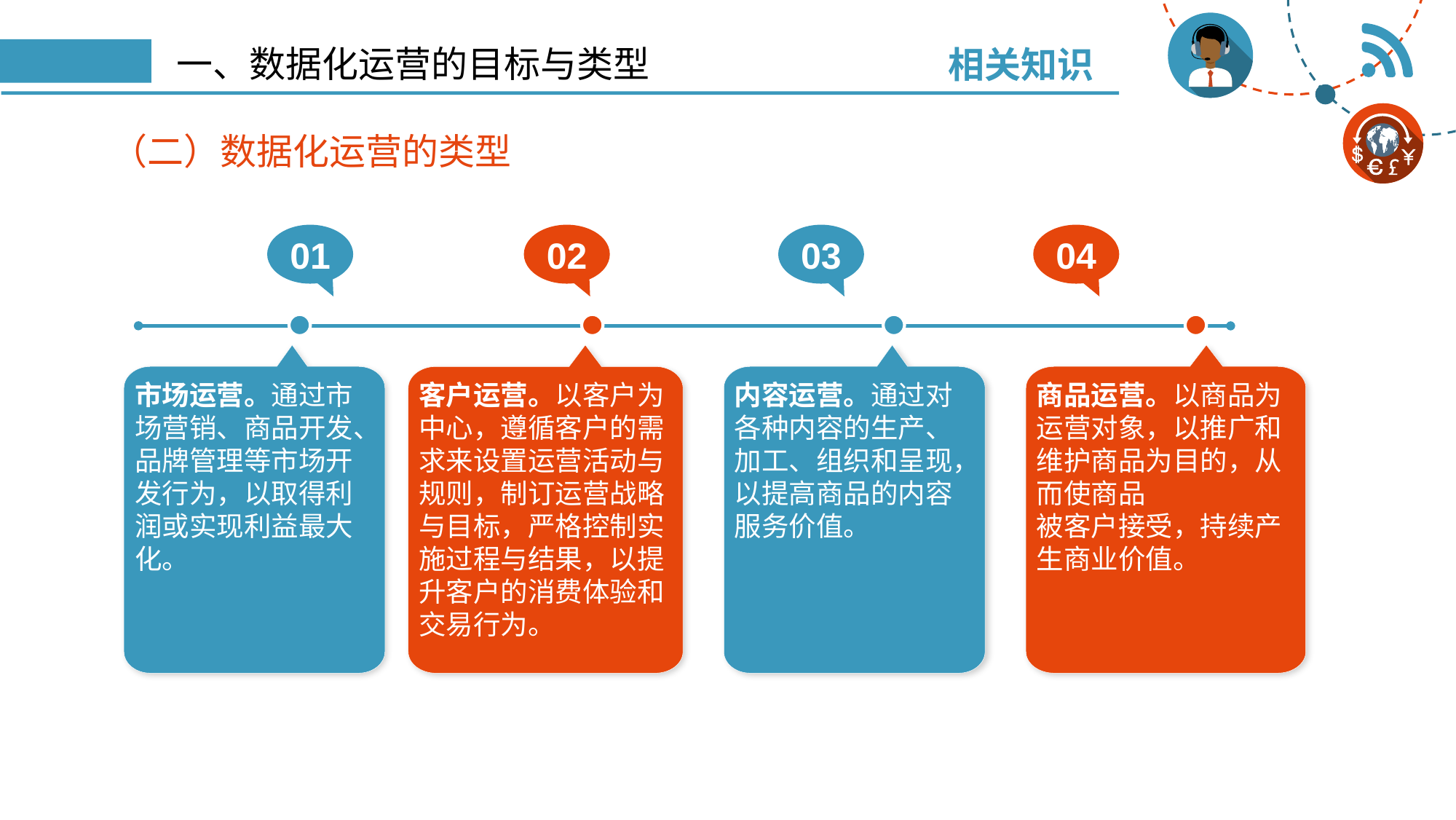

相关知识
# 一、数据化运营的目标与类型
（二）数据化运营的类型
01
02
03
04

市场运营。通过市场营销、商品开发、品牌管理等市场开发行为，以取得利润或实现利益最大化。

内容运营。通过对各种内容的生产、加工、组织和呈现，以提高商品的内容服务价值。

商品运营。以商品为运营对象，以推广和维护商品为目的，从而使商品
被客户接受，持续产生商业价值。

客户运营。以客户为中心，遵循客户的需求来设置运营活动与规则，制订运营战略与目标，严格控制实施过程与结果，以提升客户的消费体验和交易行为。